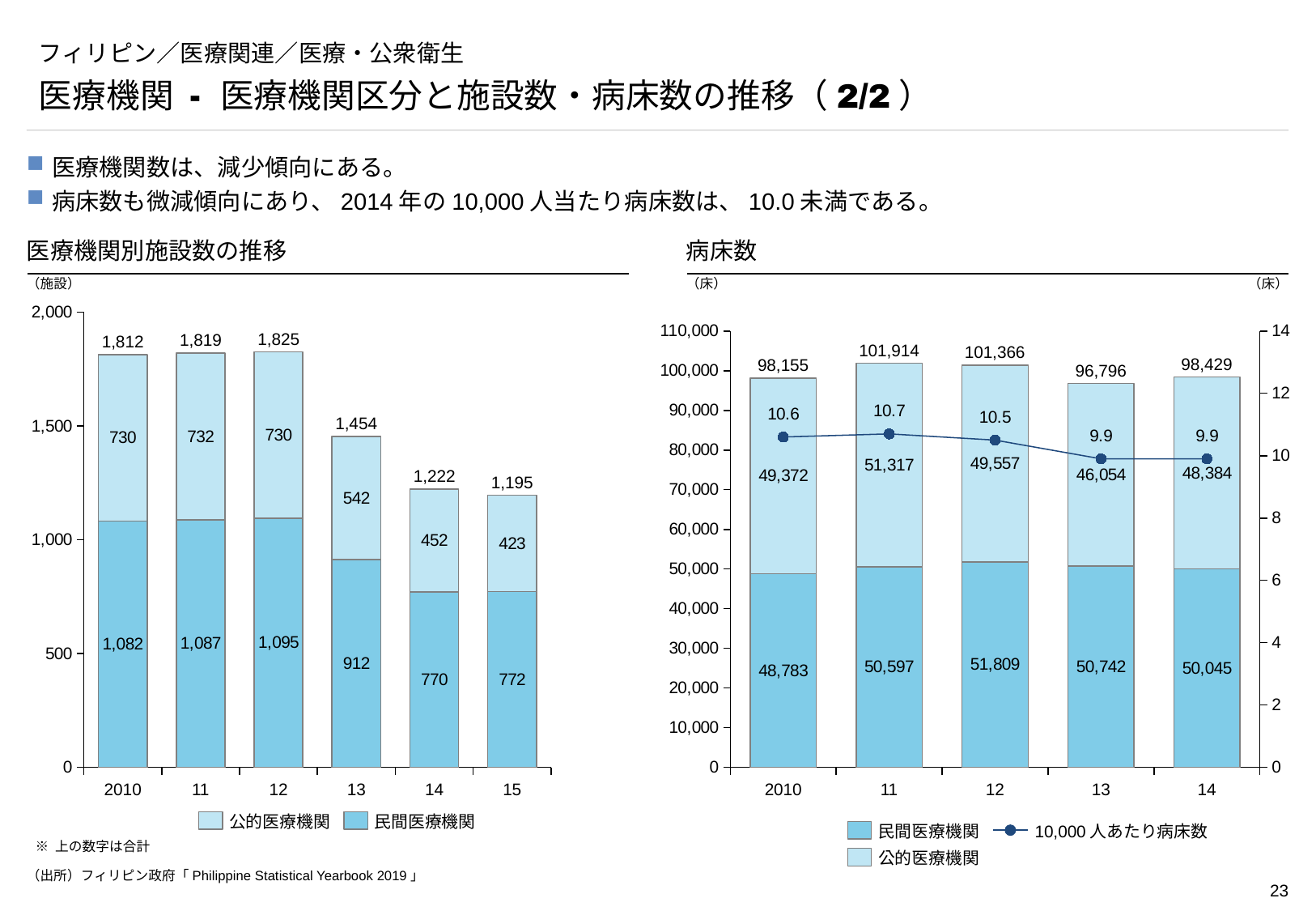

# フィリピン／医療関連／医療・公衆衛生
医療機関 - 医療機関区分と施設数・病床数の推移（2/2）
医療機関数は、減少傾向にある。
病床数も微減傾向にあり、2014年の10,000人当たり病床数は、10.0未満である。
医療機関別施設数の推移
病床数
（施設）
（床）
（床）

### Chart

| Category |  |  |
|---|---|---|

### Chart

| Category |  |  |  |
|---|---|---|---|
1,825
1,819
1,812
101,914
101,366
98,429
98,155
96,796
1,454
1,222
1,195
2010
11
12
13
14
15
2010
11
12
13
14
公的医療機関
民間医療機関

民間医療機関
10,000人あたり病床数

※ 上の数字は合計
公的医療機関

（出所）フィリピン政府「Philippine Statistical Yearbook 2019」